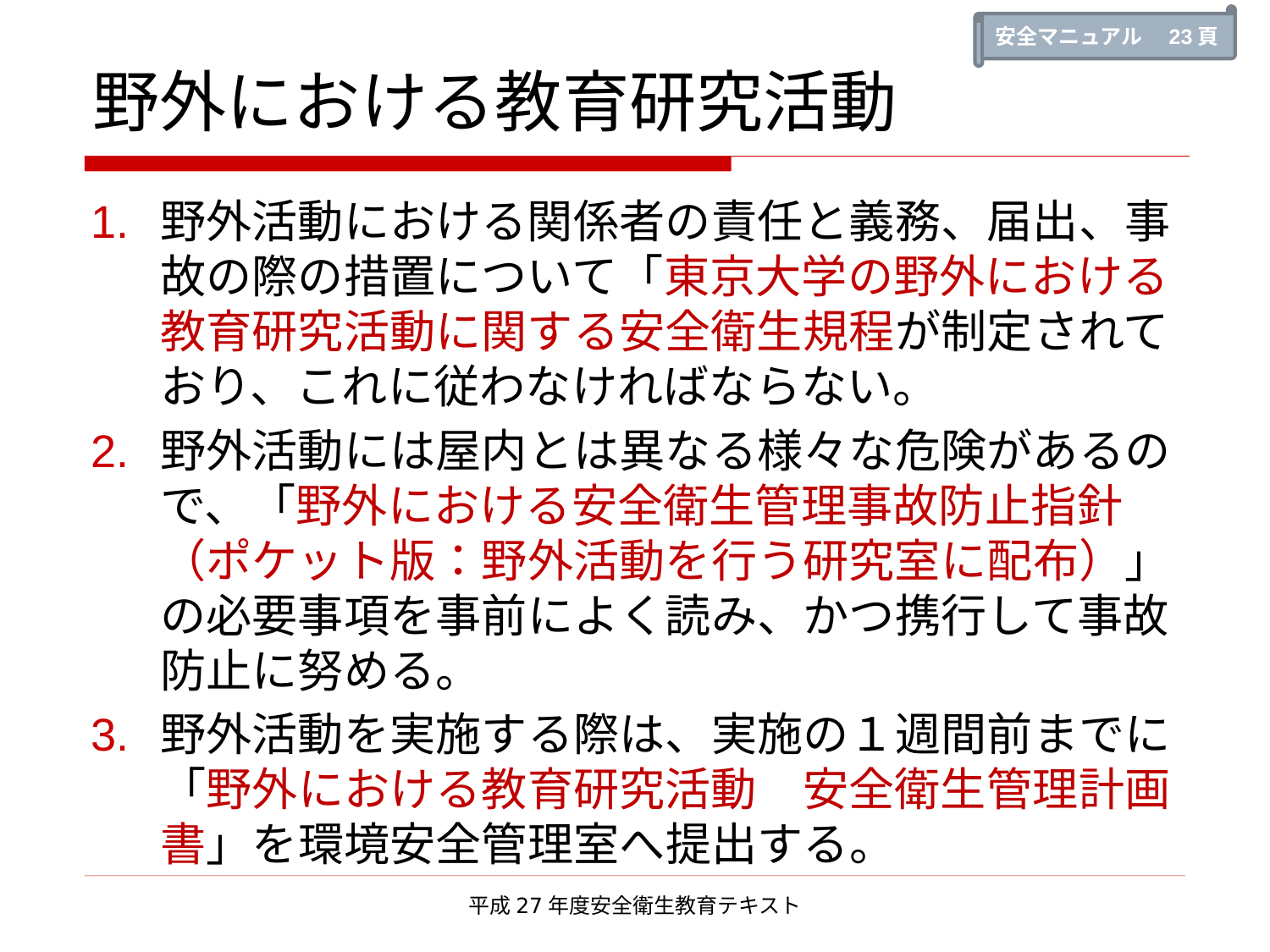

安全マニュアル　23頁
# 野外における教育研究活動
野外活動における関係者の責任と義務、届出、事故の際の措置について「東京大学の野外における教育研究活動に関する安全衛生規程が制定されており、これに従わなければならない。
野外活動には屋内とは異なる様々な危険があるので、「野外における安全衛生管理事故防止指針（ポケット版：野外活動を行う研究室に配布）」の必要事項を事前によく読み、かつ携行して事故防止に努める。
野外活動を実施する際は、実施の１週間前までに「野外における教育研究活動　安全衛生管理計画書」を環境安全管理室へ提出する。
平成27年度安全衛生教育テキスト